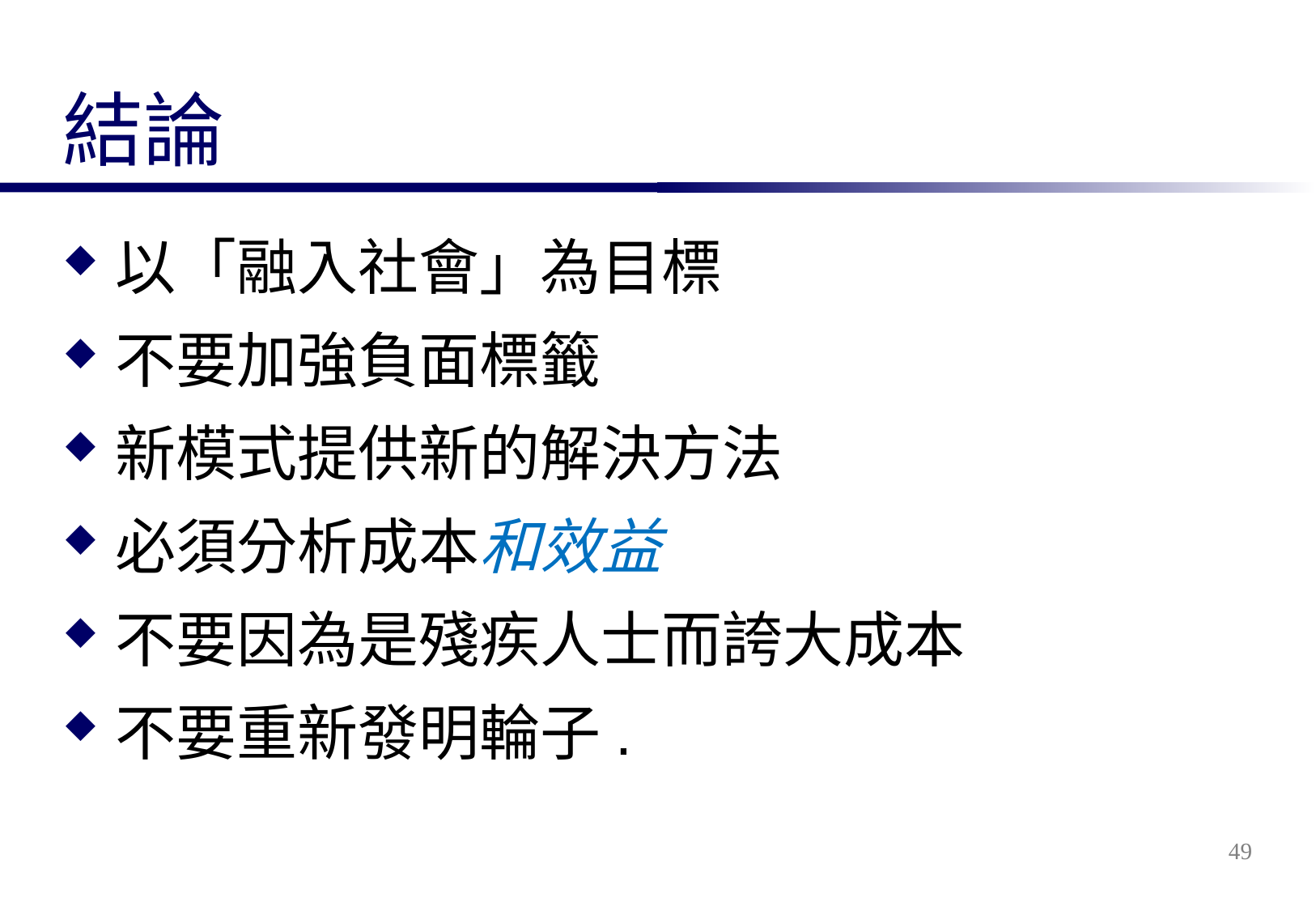

# 結論
以「融入社會」為目標
不要加強負面標籤
新模式提供新的解決方法
必須分析成本和效益
不要因為是殘疾人士而誇大成本
不要重新發明輪子.

49